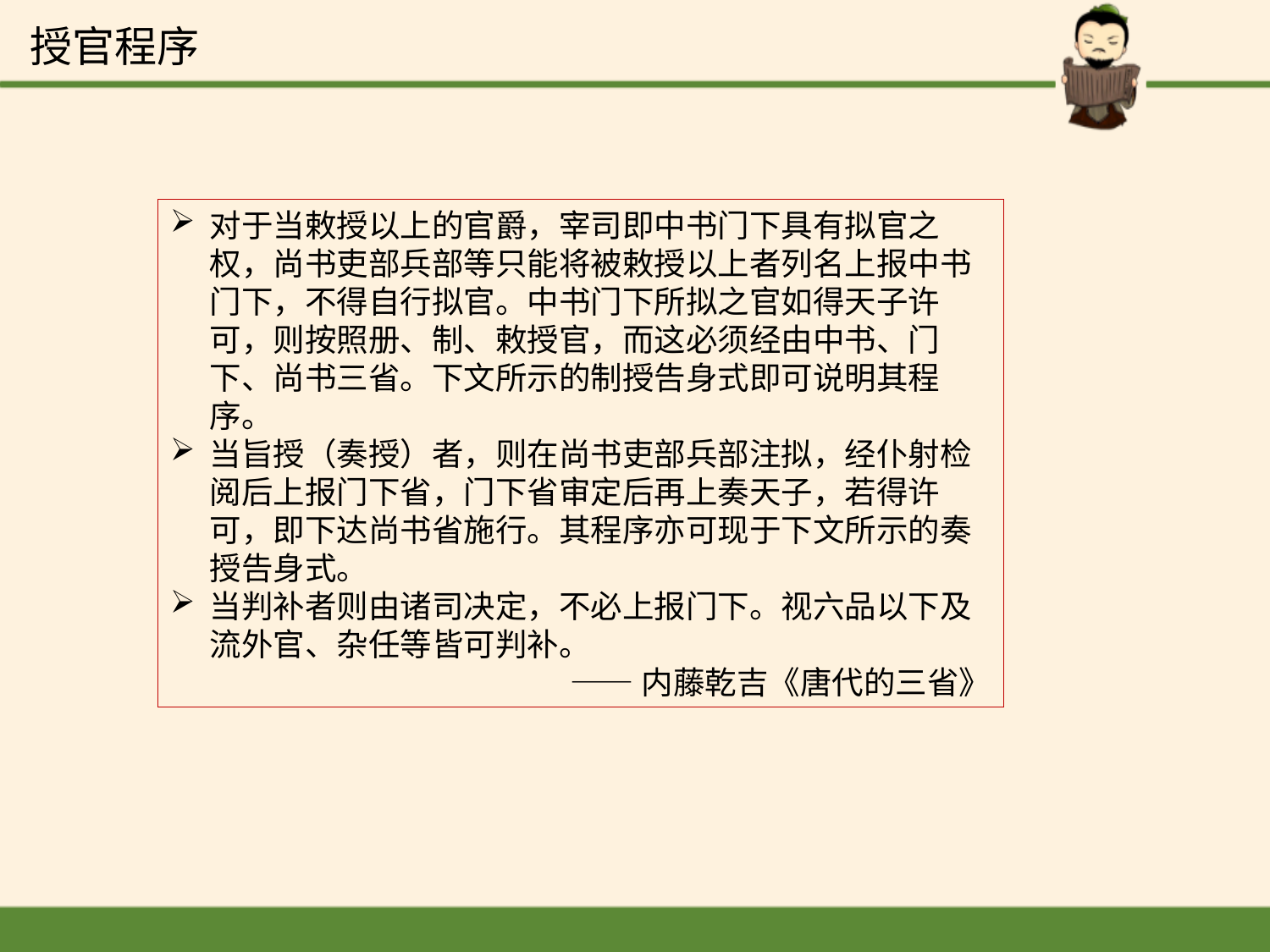

授官程序

对于当敕授以上的官爵，宰司即中书门下具有拟官之权，尚书吏部兵部等只能将被敕授以上者列名上报中书门下，不得自行拟官。中书门下所拟之官如得天子许可，则按照册、制、敕授官，而这必须经由中书、门下、尚书三省。下文所示的制授告身式即可说明其程序。
当旨授（奏授）者，则在尚书吏部兵部注拟，经仆射检阅后上报门下省，门下省审定后再上奏天子，若得许可，即下达尚书省施行。其程序亦可现于下文所示的奏授告身式。
当判补者则由诸司决定，不必上报门下。视六品以下及流外官、杂任等皆可判补。
——内藤乾吉《唐代的三省》